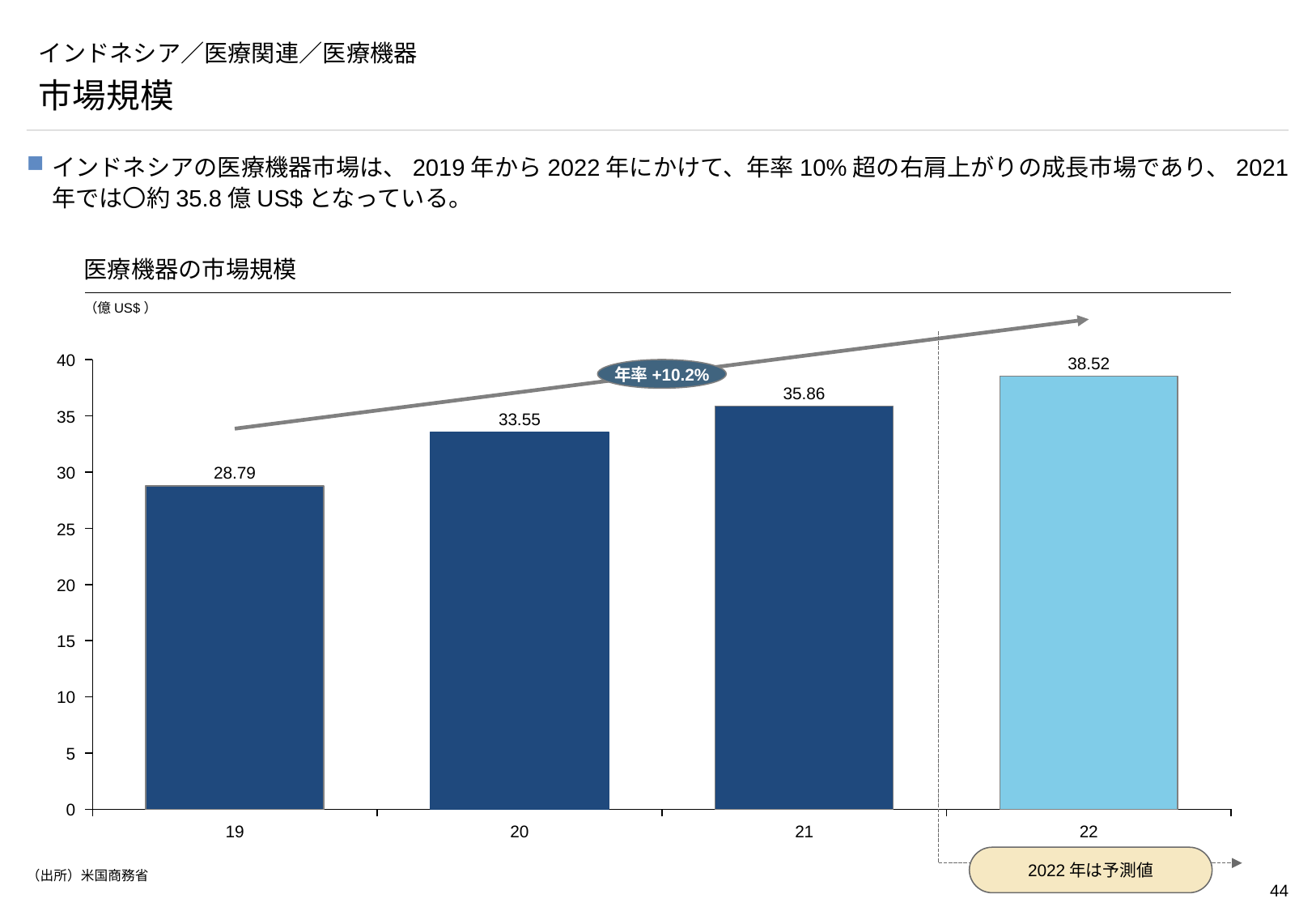

# インドネシア／医療関連／医療機器
市場規模
インドネシアの医療機器市場は、2019年から2022年にかけて、年率10%超の右肩上がりの成長市場であり、2021年では〇約35.8億US$となっている。
医療機器の市場規模
（億US$）

2022年は予測値

### Chart

| Category |  |
|---|---|
40
38.52
年率+10.2%
35.86
35
33.55
30
28.79
25
20
15
10
5
0
19
20
21
22
（出所）米国商務省